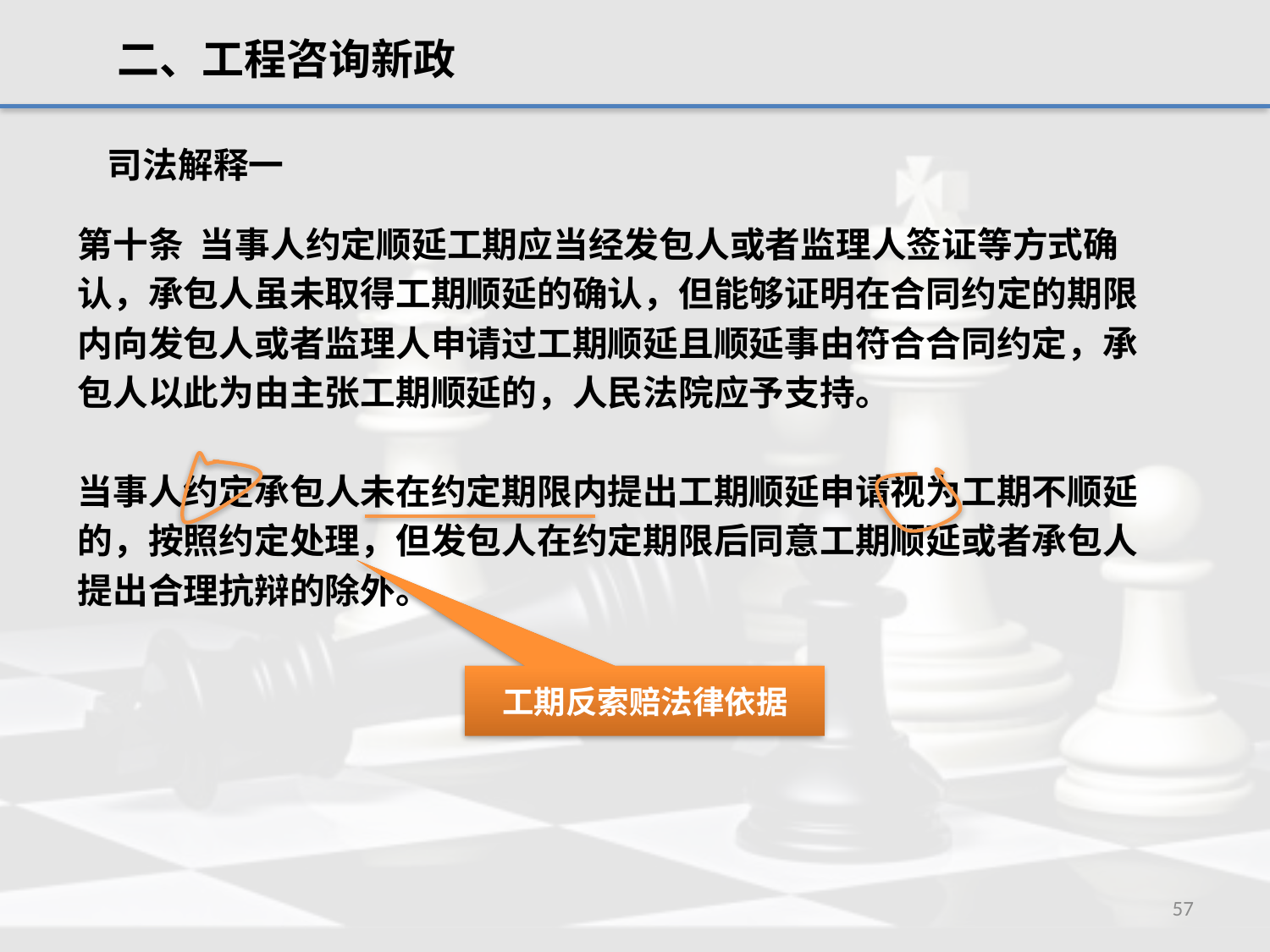

二、工程咨询新政
司法解释一
第十条  当事人约定顺延工期应当经发包人或者监理人签证等方式确
认，承包人虽未取得工期顺延的确认，但能够证明在合同约定的期限
内向发包人或者监理人申请过工期顺延且顺延事由符合合同约定，承
包人以此为由主张工期顺延的，人民法院应予支持。

当事人约定承包人未在约定期限内提出工期顺延申请视为工期不顺延
的，按照约定处理，但发包人在约定期限后同意工期顺延或者承包人
提出合理抗辩的除外。

工期反索赔法律依据
57